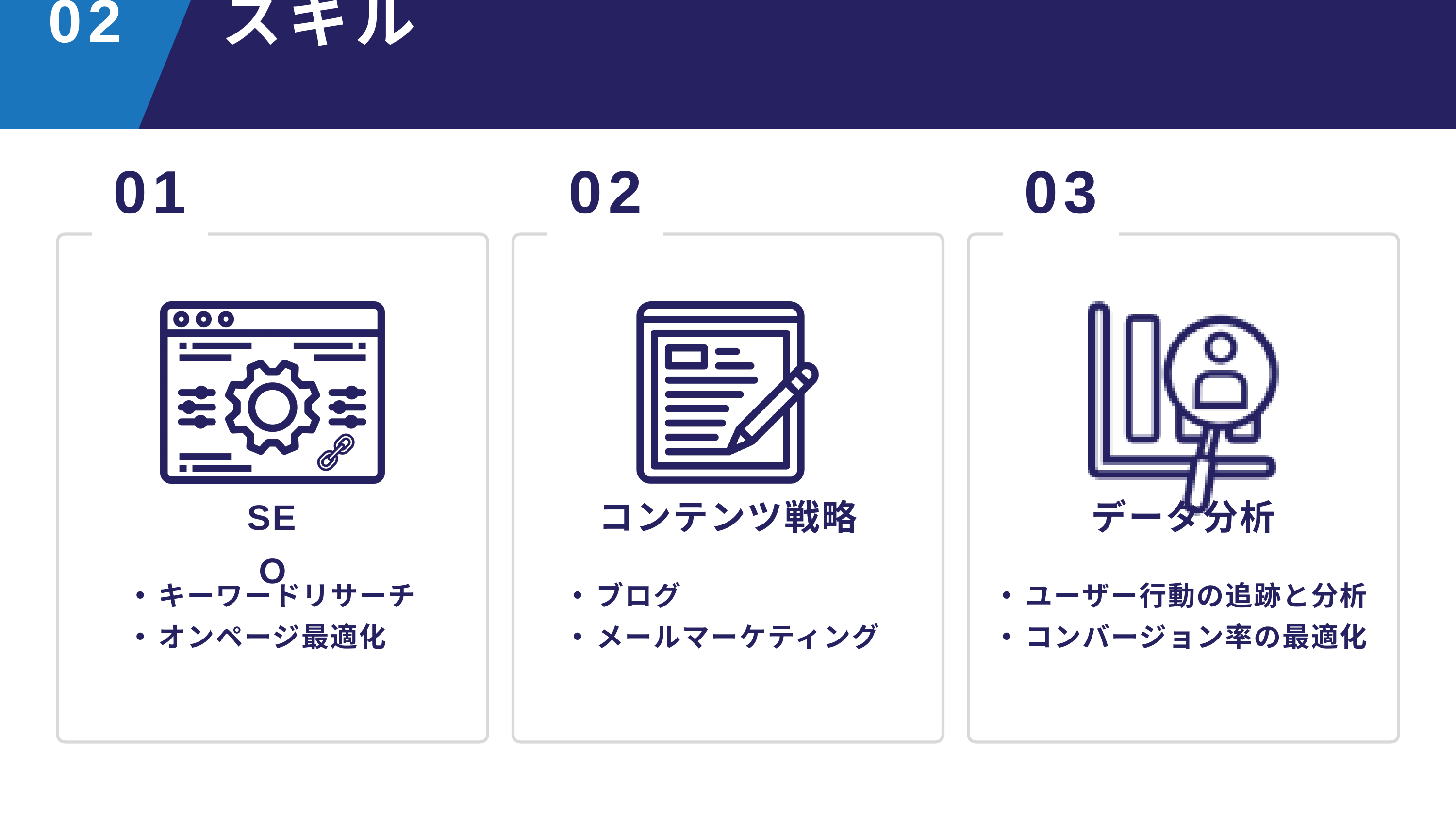

02
スキル
01
02
03

SEO
コンテンツ戦略
データ分析
キーワードリサーチ
オンページ最適化
ブログ
メールマーケティング
ユーザー行動の追跡と分析
コンバージョン率の最適化